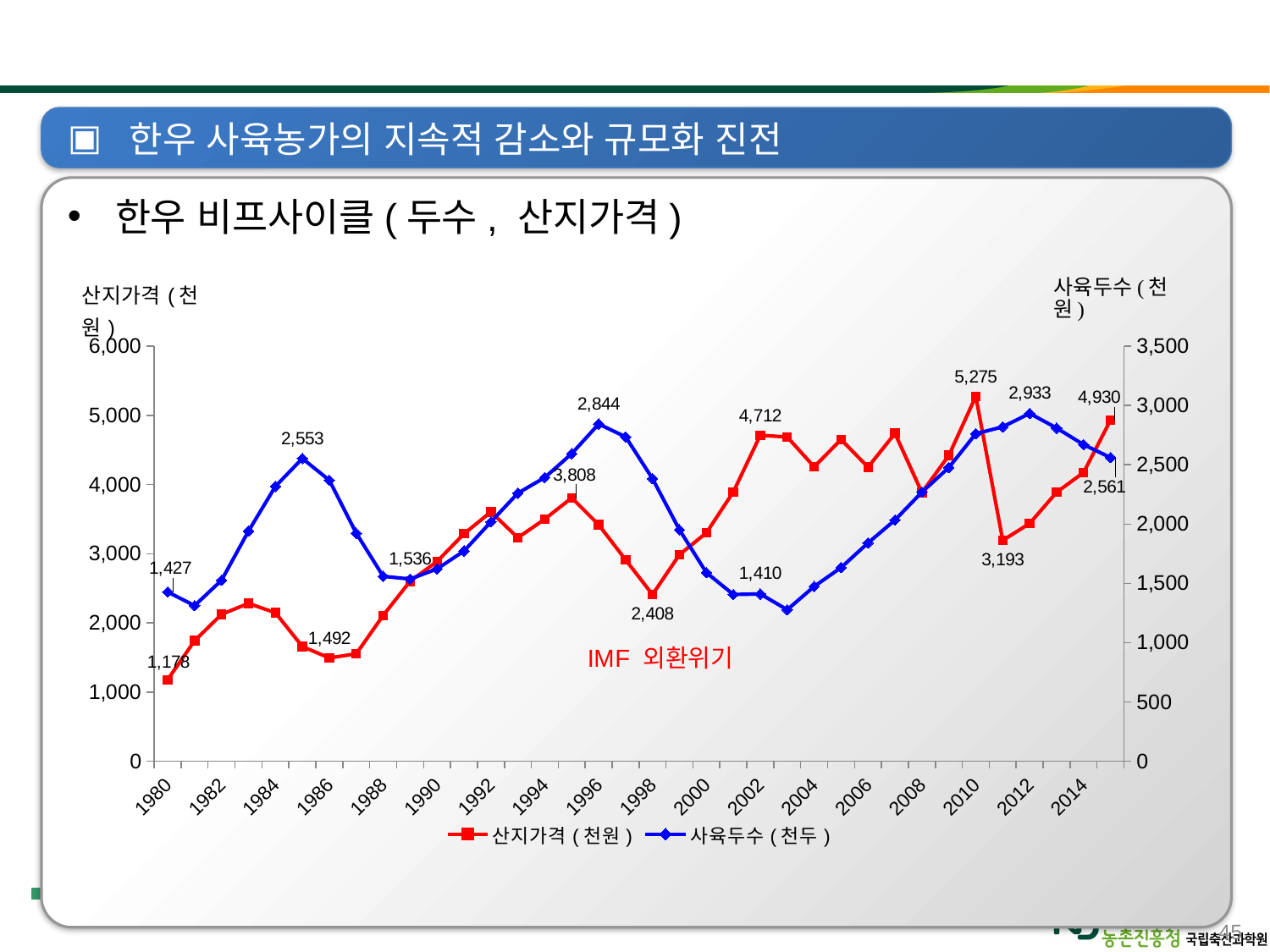

#
 한우 사육농가의 지속적 감소와 규모화 진전

한우 비프사이클(두수, 산지가격)

### Chart

| Category | 산지가격(천원) | 사육두수(천두) |
|---|---|---|
| 1980 | 1177.68 | 1427.2 |
| 1981 | 1741.56 | 1311.725 |
| 1982 | 2123.16 | 1525.644 |
| 1983 | 2281.0 | 1940.142 |
| 1984 | 2146.0 | 2317.692 |
| 1985 | 1658.0 | 2553.449 |
| 1986 | 1492.0 | 2370.011 |
| 1987 | 1552.0 | 1923.121 |
| 1988 | 2107.0 | 1558.952 |
| 1989 | 2601.0 | 1536.06 |
| 1990 | 2887.0 | 1621.654 |
| 1991 | 3288.0 | 1772.957 |
| 1992 | 3604.0 | 2018.954 |
| 1993 | 3231.0 | 2260.472 |
| 1994 | 3501.0 | 2392.56 |
| 1995 | 3808.0 | 2594.027 |
| 1996 | 3418.0 | 2843.535 |
| 1997 | 2911.0 | 2735.432 |
| 1998 | 2408.0 | 2383.133 |
| 1999 | 2986.0 | 1951.989 |
| 2000 | 3302.0 | 1590.02 |
| 2001 | 3894.0 | 1405.849 |
| 2002 | 4712.0 | 1410.228 |
| 2003 | 4688.0 | 1277.0 |
| 2004 | 4256.0 | 1473.0 |
| 2005 | 4651.0 | 1633.0 |
| 2006 | 4251.0 | 1841.0 |
| 2007 | 4740.0 | 2034.0 |
| 2008 | 3884.231 | 2269.0 |
| 2009 | 4421.003 | 2477.0 |
| 2010 | 5275.246 | 2762.0 |
| 2011 | 3193.0 | 2820.0 |
| 2012 | 3438.0 | 2933.0 |
| 2013 | 3888.0 | 2810.0 |
| 2014 | 4173.0 | 2670.0 |
| 2015 | 4930.0 | 2561.0 |
45